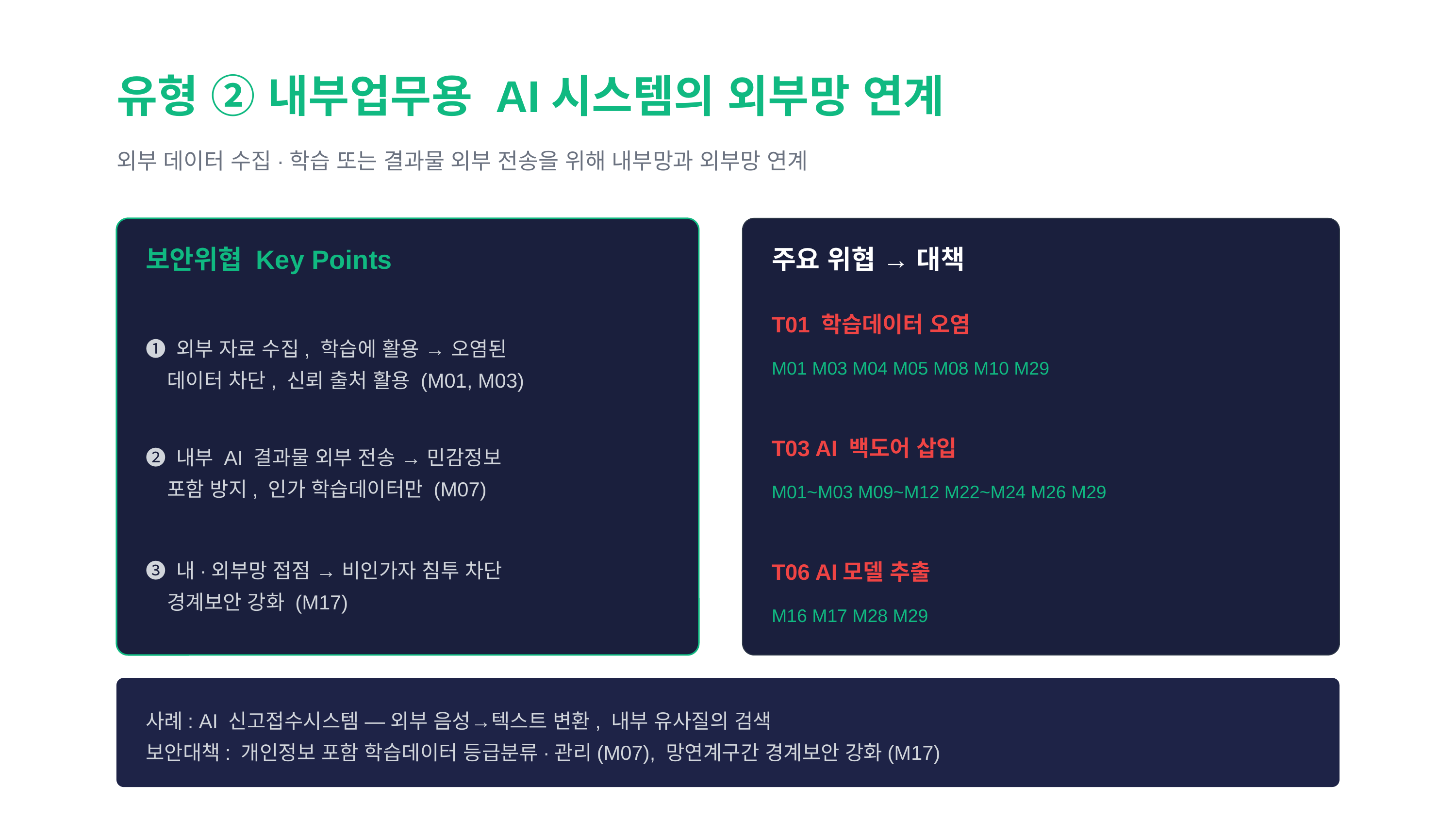

유형 ② 내부업무용 AI시스템의 외부망 연계
외부 데이터 수집·학습 또는 결과물 외부 전송을 위해 내부망과 외부망 연계

보안위협 Key Points
주요 위협 → 대책
❶ 외부 자료 수집, 학습에 활용 → 오염된
   데이터 차단, 신뢰 출처 활용 (M01, M03)
T01 학습데이터 오염
M01 M03 M04 M05 M08 M10 M29
❷ 내부 AI 결과물 외부 전송 → 민감정보
   포함 방지, 인가 학습데이터만 (M07)
T03 AI 백도어 삽입
M01~M03 M09~M12 M22~M24 M26 M29
❸ 내·외부망 접점 → 비인가자 침투 차단
   경계보안 강화 (M17)
T06 AI모델 추출
M16 M17 M28 M29

사례: AI 신고접수시스템 — 외부 음성→텍스트 변환, 내부 유사질의 검색
보안대책: 개인정보 포함 학습데이터 등급분류·관리(M07), 망연계구간 경계보안 강화(M17)